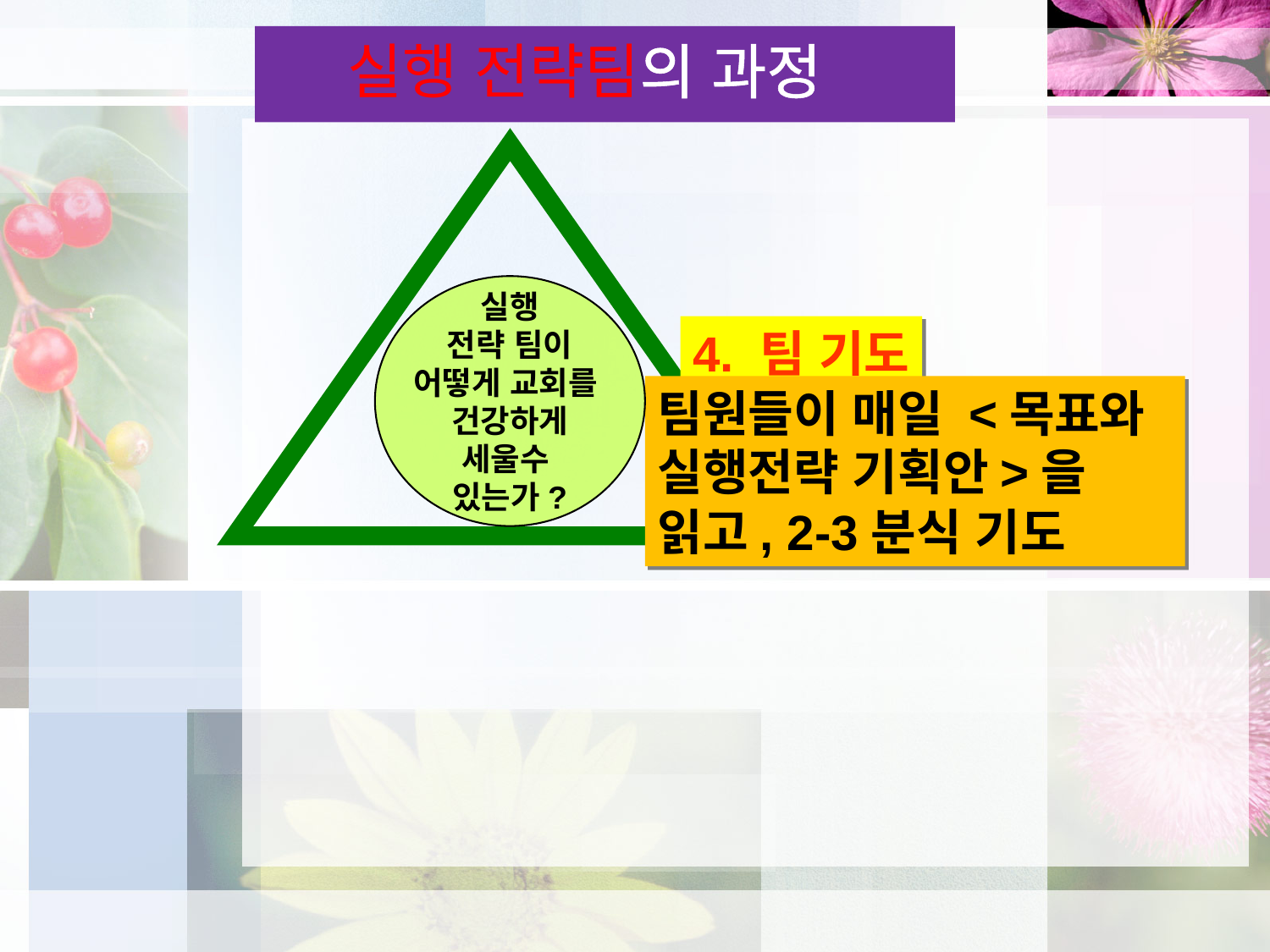

실행 전략팀의 과정

실행
전략 팀이
어떻게 교회를
건강하게
세울수
있는가?

4. 팀 기도
팀원들이 매일 <목표와 실행전략 기획안>을 읽고, 2-3분식 기도